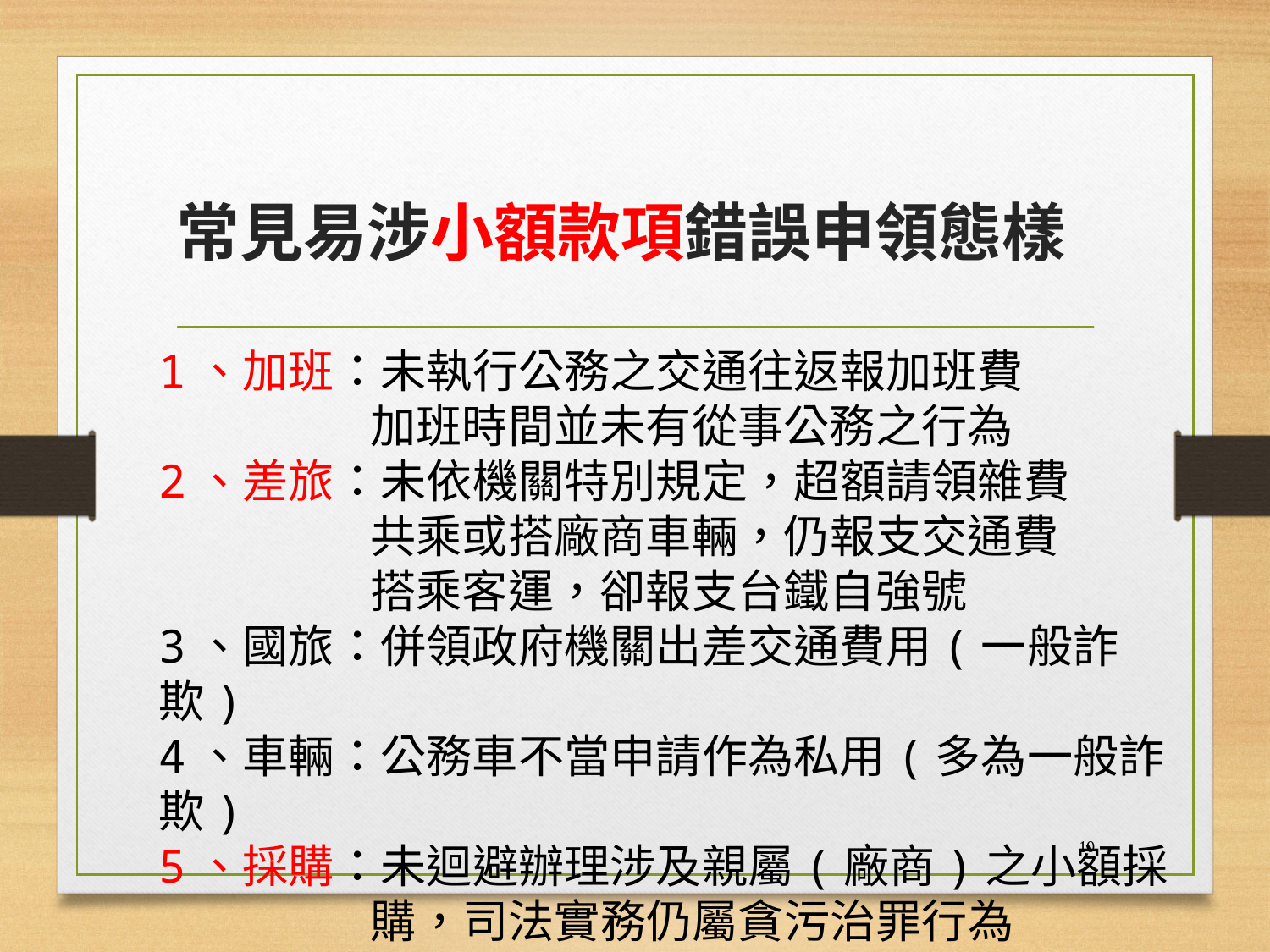

# 常見易涉小額款項錯誤申領態樣
1、加班：未執行公務之交通往返報加班費
加班時間並未有從事公務之行為
2、差旅：未依機關特別規定，超額請領雜費
共乘或搭廠商車輛，仍報支交通費
搭乘客運，卻報支台鐵自強號
3、國旅：併領政府機關出差交通費用(一般詐欺)
4、車輛：公務車不當申請作為私用(多為一般詐欺)
5、採購：未迴避辦理涉及親屬(廠商)之小額採購，司法實務仍屬貪污治罪行為
10